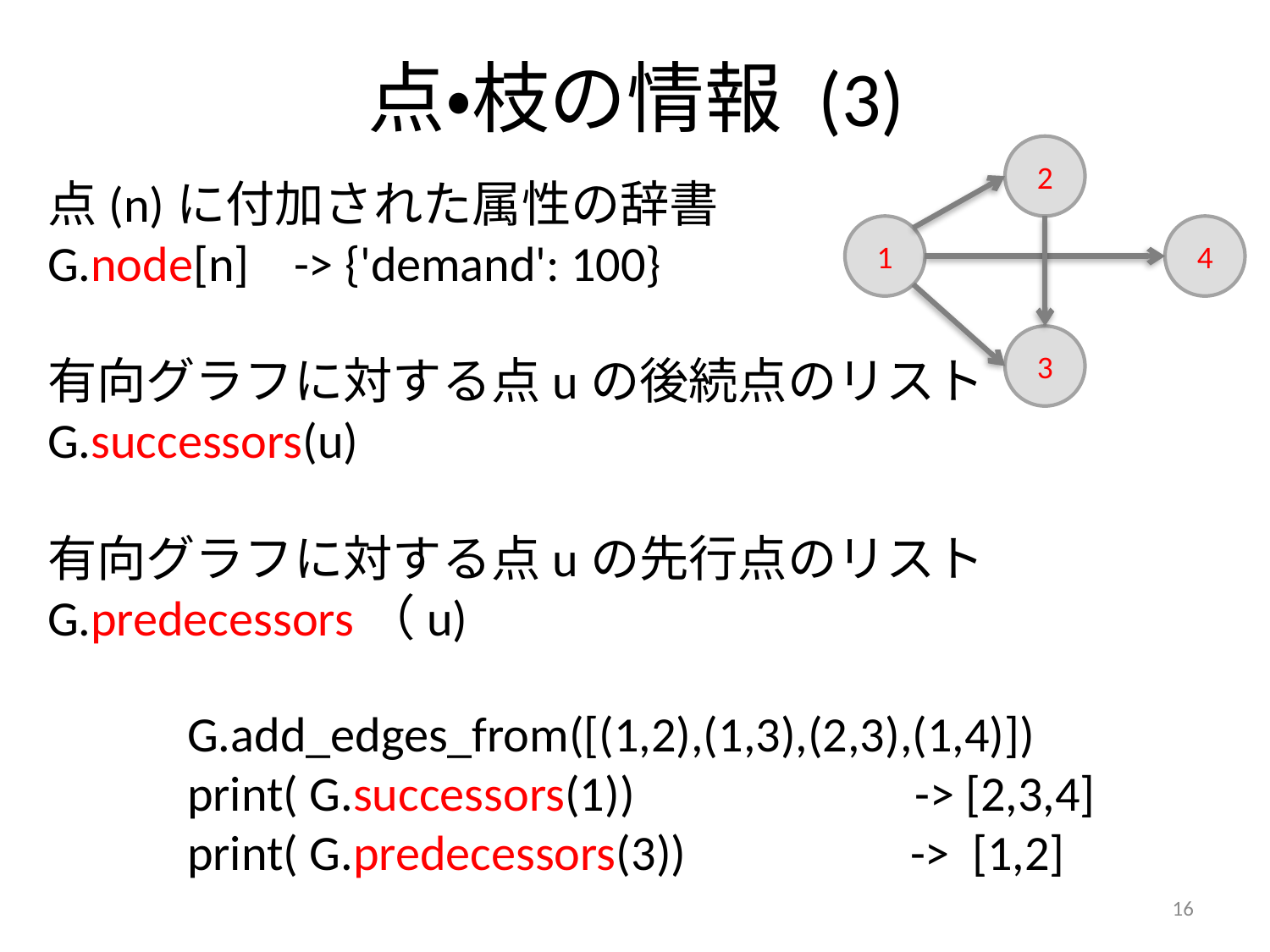

# 点・枝の情報 (3)
2
点(n)に付加された属性の辞書
G.node[n]    -> {'demand': 100}

有向グラフに対する点uの後続点のリスト
G.successors(u)

有向グラフに対する点uの先行点のリスト
G.predecessors（u)

1
4
3
G.add_edges_from([(1,2),(1,3),(2,3),(1,4)])
print( G.successors(1))                         -> [2,3,4]
print( G.predecessors(3))                    ->  [1,2]
16